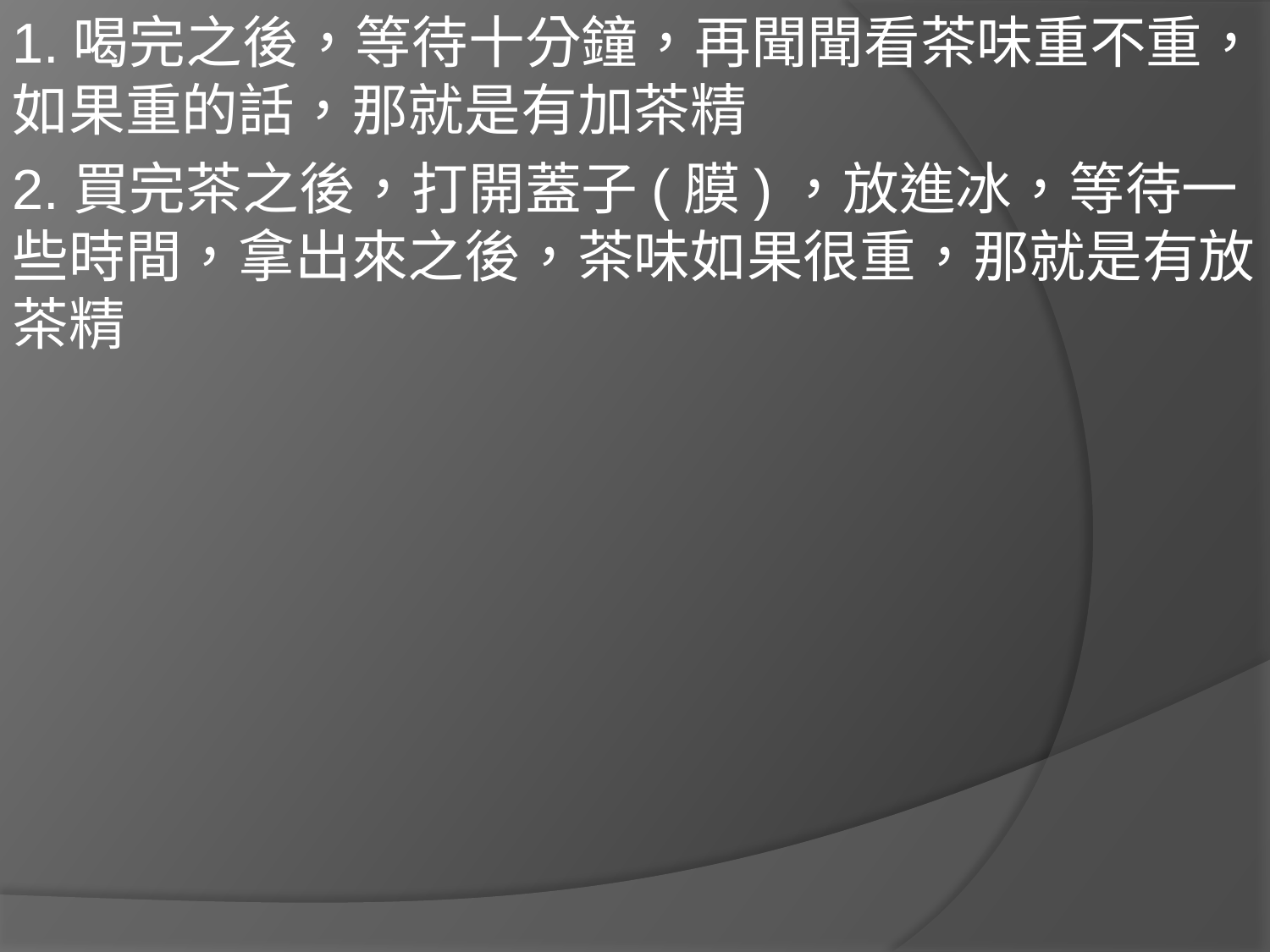

1.喝完之後，等待十分鐘，再聞聞看茶味重不重，如果重的話，那就是有加茶精
2.買完茶之後，打開蓋子(膜)，放進冰，等待一些時間，拿出來之後，茶味如果很重，那就是有放茶精